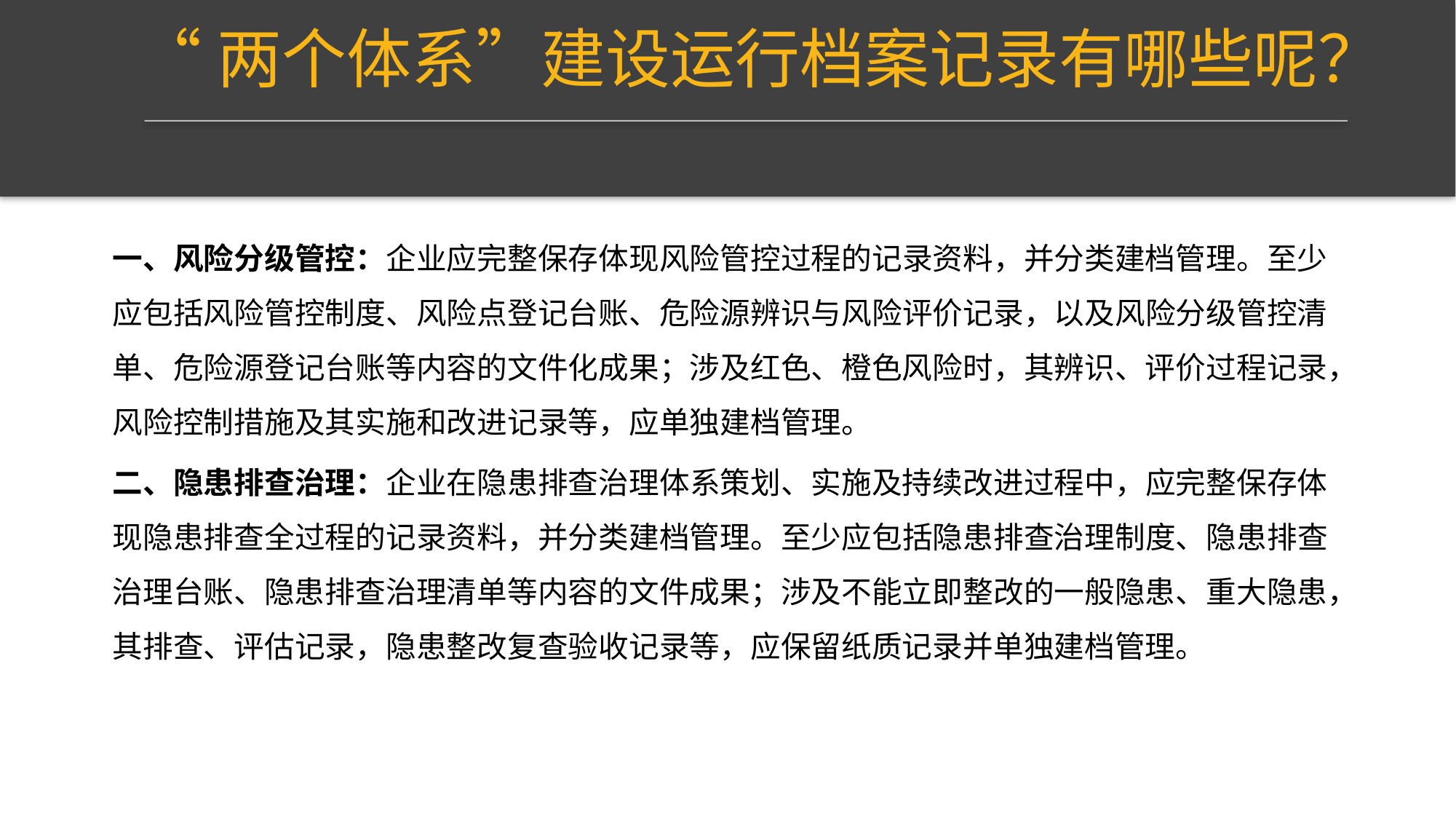

“两个体系”建设运行档案记录有哪些呢？
一、风险分级管控：企业应完整保存体现风险管控过程的记录资料，并分类建档管理。至少应包括风险管控制度、风险点登记台账、危险源辨识与风险评价记录，以及风险分级管控清单、危险源登记台账等内容的文件化成果；涉及红色、橙色风险时，其辨识、评价过程记录，风险控制措施及其实施和改进记录等，应单独建档管理。
二、隐患排查治理：企业在隐患排查治理体系策划、实施及持续改进过程中，应完整保存体现隐患排查全过程的记录资料，并分类建档管理。至少应包括隐患排查治理制度、隐患排查治理台账、隐患排查治理清单等内容的文件成果；涉及不能立即整改的一般隐患、重大隐患，其排查、评估记录，隐患整改复查验收记录等，应保留纸质记录并单独建档管理。